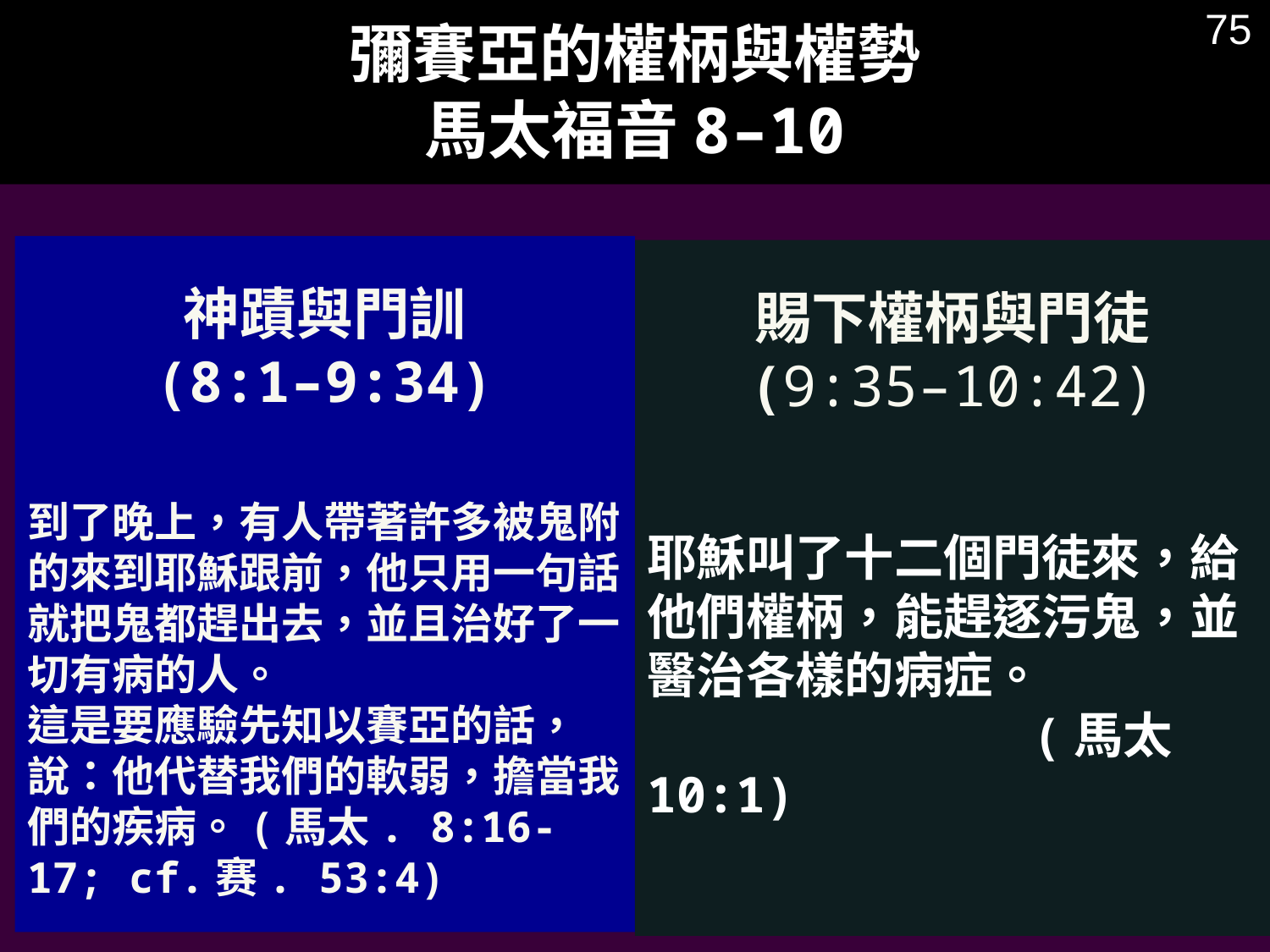

彌賽亞的權柄與權勢
馬太福音8–10
75

神蹟與門訓
(8:1–9:34)

賜下權柄與門徒
(9:35–10:42)

到了晚上，有人帶著許多被鬼附的來到耶穌跟前，他只用一句話就把鬼都趕出去，並且治好了一切有病的人。
這是要應驗先知以賽亞的話，說：他代替我們的軟弱，擔當我們的疾病。(馬太. 8:16-17; cf.赛. 53:4)

耶穌叫了十二個門徒來，給他們權柄，能趕逐污鬼，並醫治各樣的病症。
             (馬太10:1)